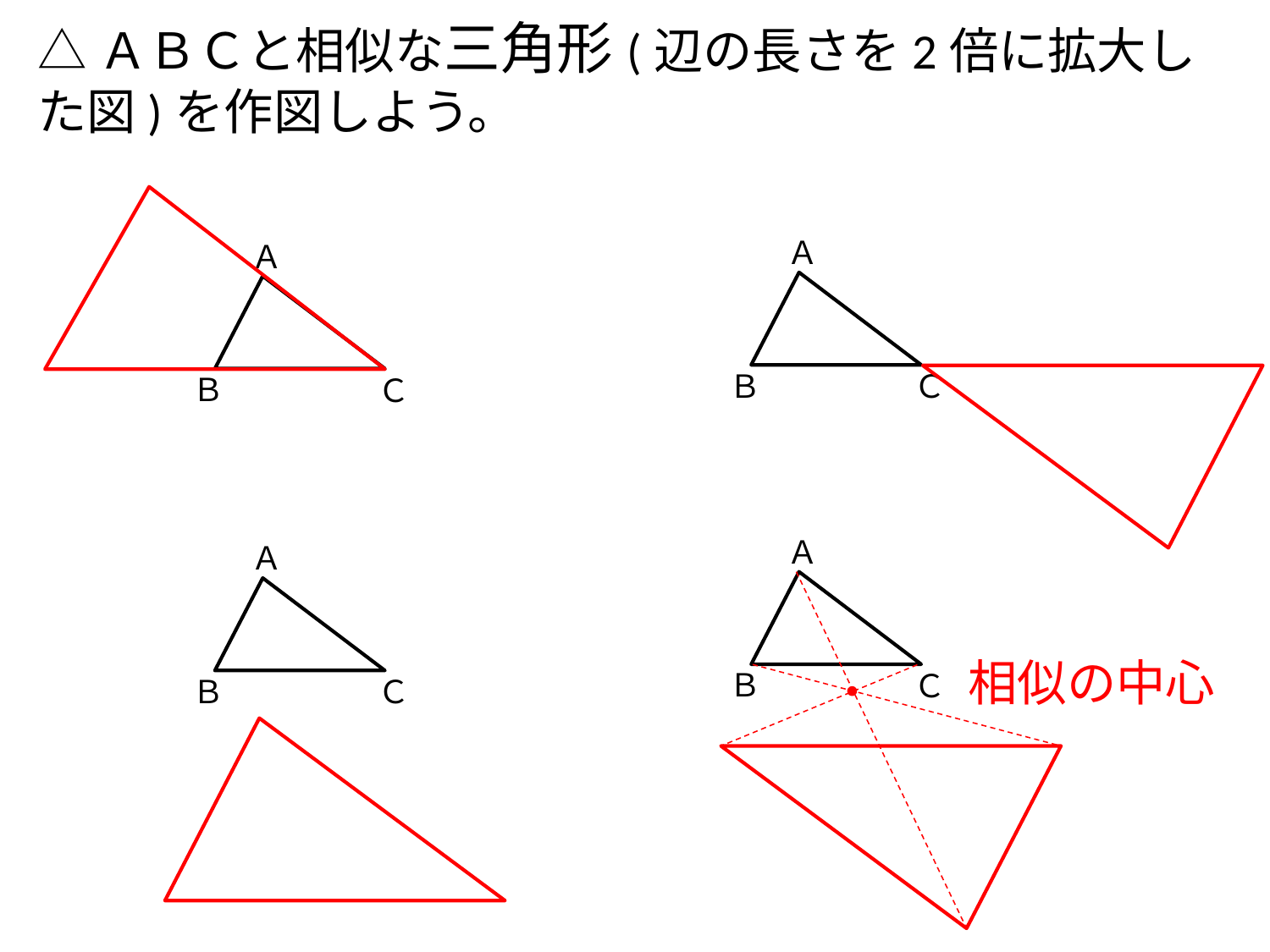

# △ＡＢＣと相似な三角形(辺の長さを2倍に拡大した図)を作図しよう。

Ａ

Ｂ
Ｃ
Ａ

Ｂ
Ｃ

Ａ

Ｂ
Ｃ
Ａ

Ｂ
Ｃ
相似の中心